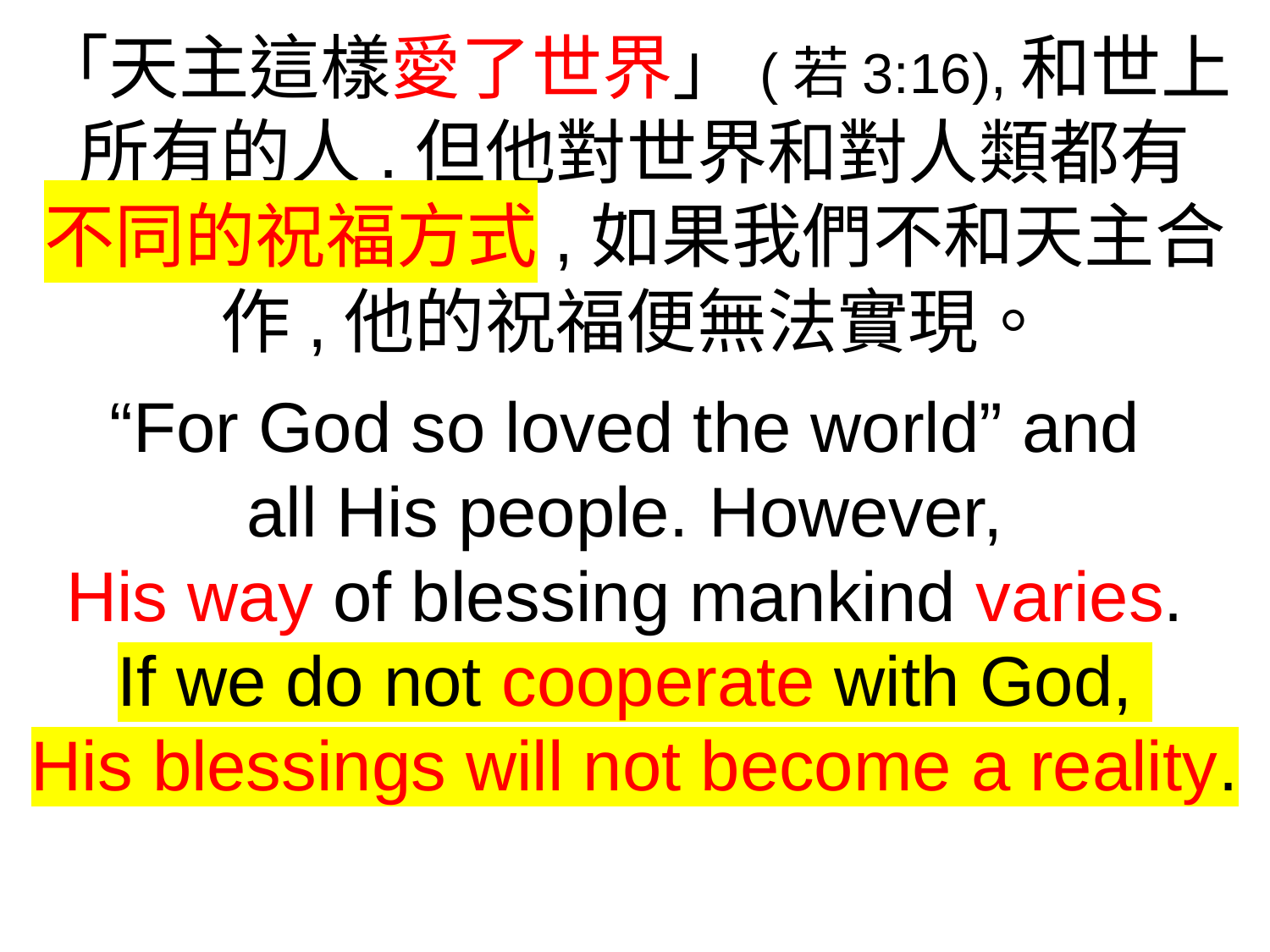

「天主這樣愛了世界」(若3:16),和世上所有的人.但他對世界和對人類都有
不同的祝福方式,如果我們不和天主合作,他的祝福便無法實現。
“For God so loved the world” and
all His people. However,
His way of blessing mankind varies.
If we do not cooperate with God,
His blessings will not become a reality.